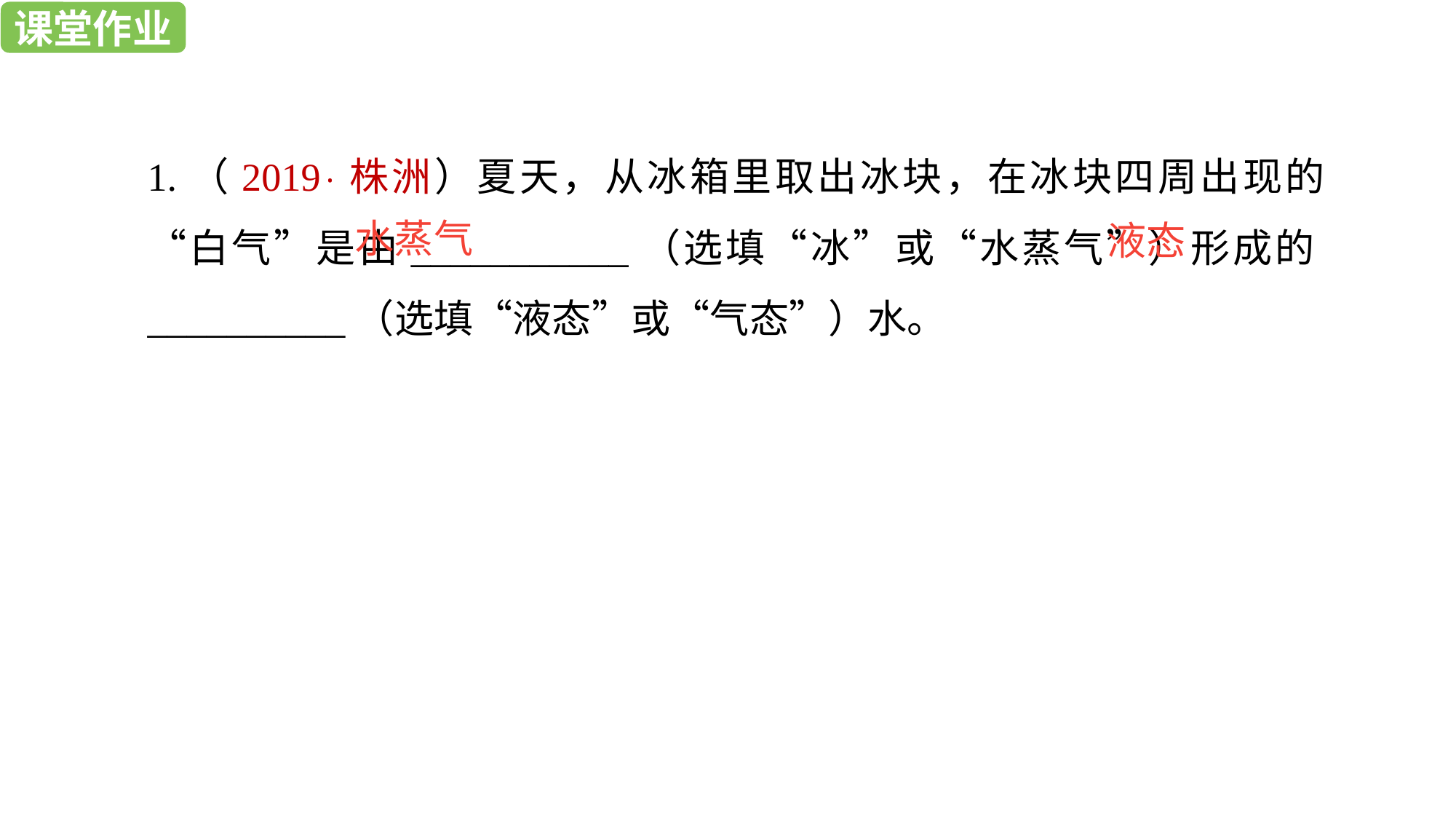

课堂作业
课堂作业
1.（2019·株洲）夏天，从冰箱里取出冰块，在冰块四周出现的“白气”是由___________（选填“冰”或“水蒸气”）形成的__________（选填“液态”或“气态”）水。
水蒸气
液态